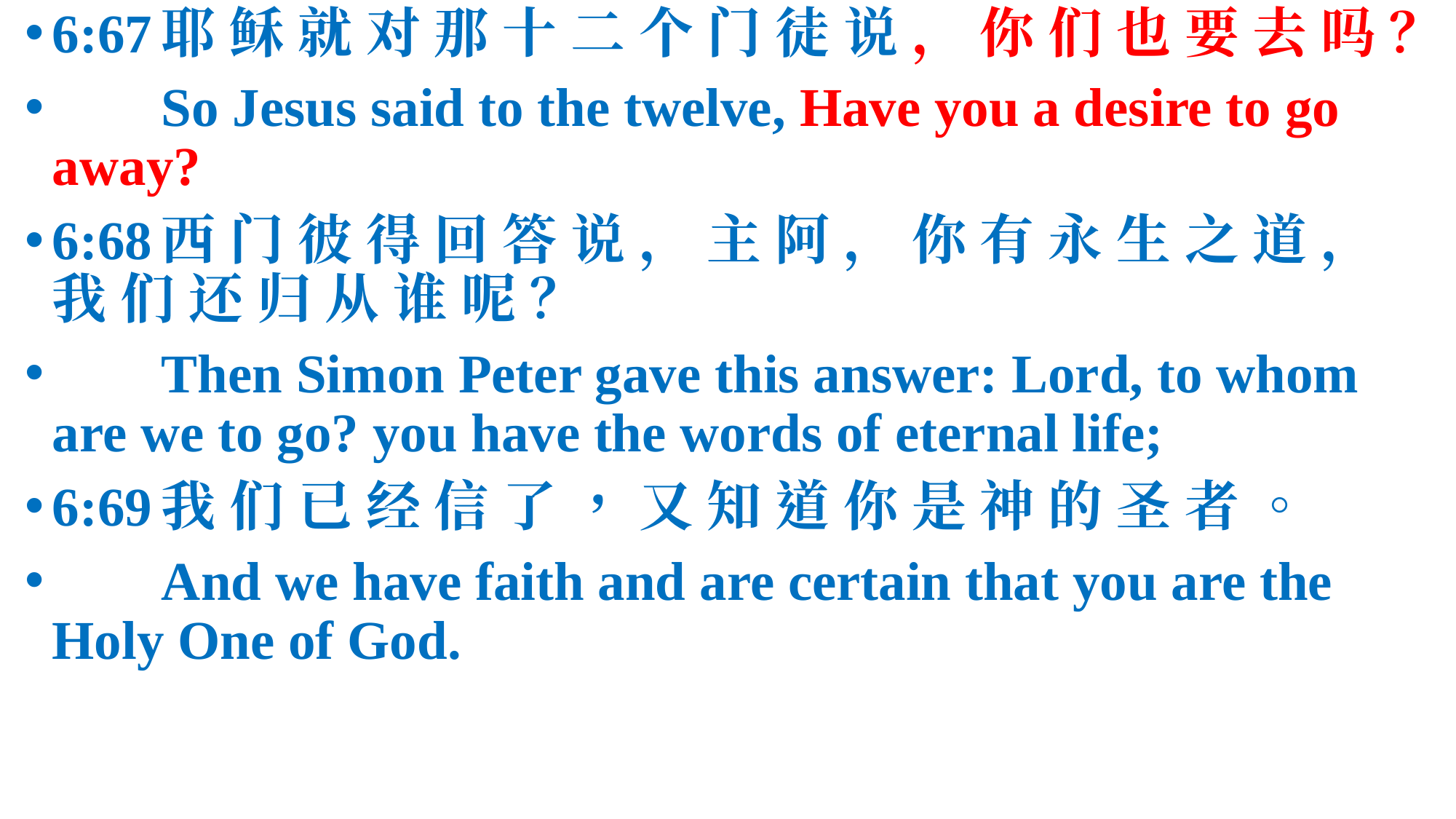

6:67	耶 稣 就 对 那 十 二 个 门 徒 说 ， 你 们 也 要 去 吗 ？
   	So Jesus said to the twelve, Have you a desire to go away?
6:68	西 门 彼 得 回 答 说 ， 主 阿 ， 你 有 永 生 之 道 ， 我 们 还 归 从 谁 呢 ？
   	Then Simon Peter gave this answer: Lord, to whom are we to go? you have the words of eternal life;
6:69	我 们 已 经 信 了 ， 又 知 道 你 是 神 的 圣 者 。
   	And we have faith and are certain that you are the Holy One of God.